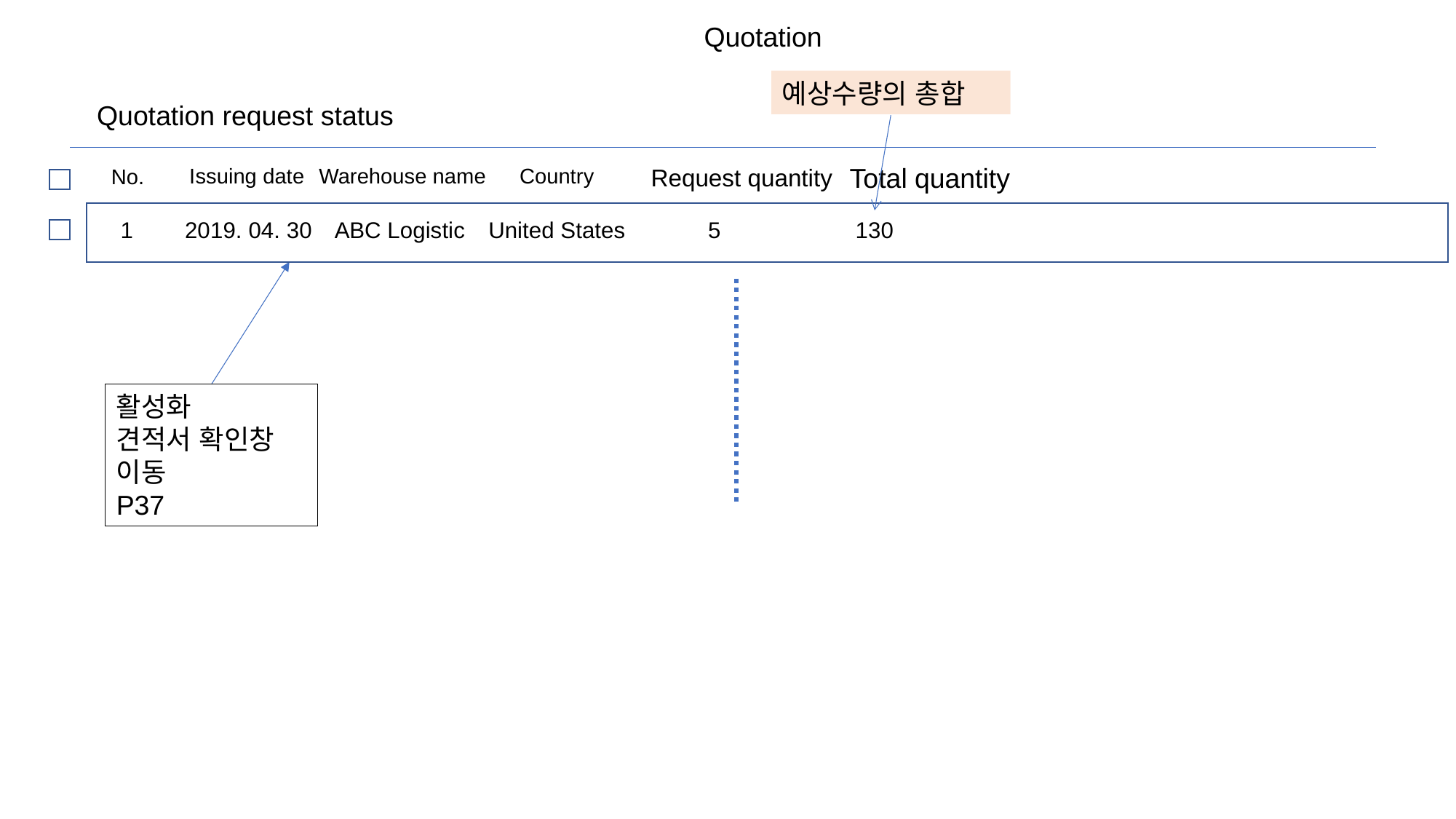

Quotation
예상수량의 총합
Quotation request status
Total quantity
Issuing date
Warehouse name
Country
Request quantity
No.

1
2019. 04. 30
ABC Logistic
United States
5
130

활성화
견적서 확인창 이동
P37